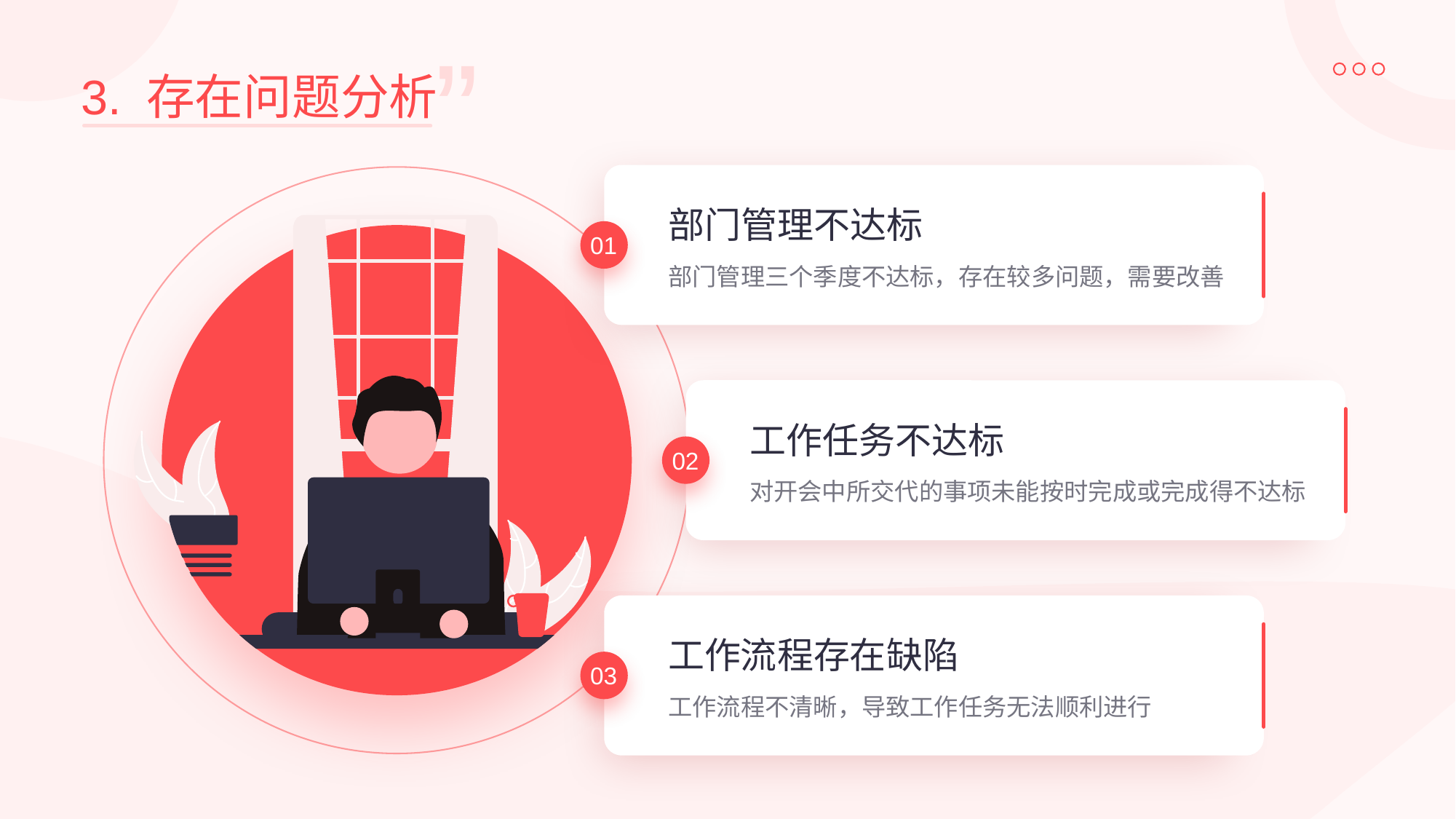

3. 存在问题分析

部门管理不达标

01
部门管理三个季度不达标，存在较多问题，需要改善

工作任务不达标

02
对开会中所交代的事项未能按时完成或完成得不达标

工作流程存在缺陷

03
工作流程不清晰，导致工作任务无法顺利进行